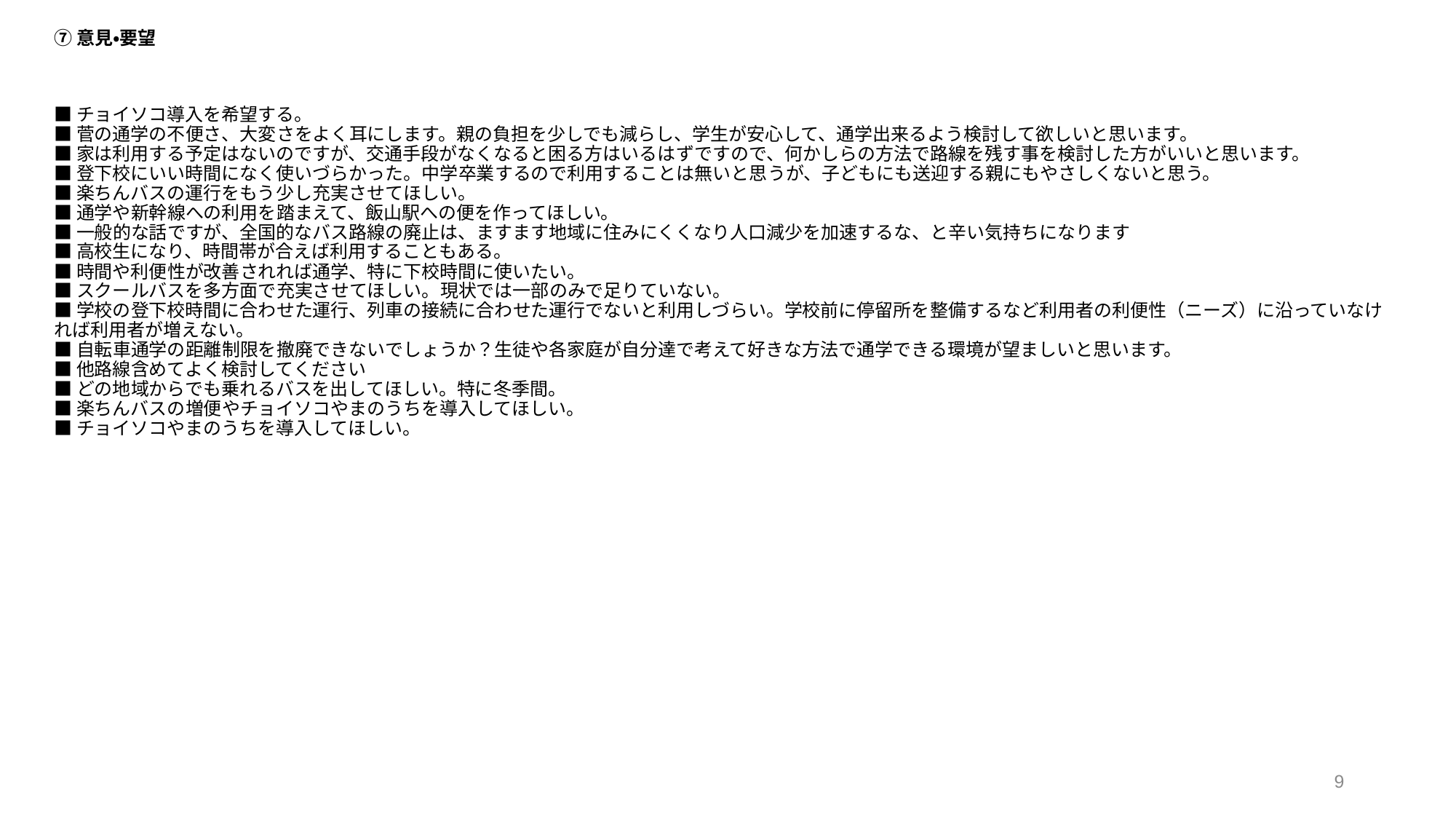

■チョイソコ導入を希望する。
■菅の通学の不便さ、大変さをよく耳にします。親の負担を少しでも減らし、学生が安心して、通学出来るよう検討して欲しいと思います。
■家は利用する予定はないのですが、交通手段がなくなると困る方はいるはずですので、何かしらの方法で路線を残す事を検討した方がいいと思います。
■登下校にいい時間になく使いづらかった。中学卒業するので利用することは無いと思うが、子どもにも送迎する親にもやさしくないと思う。
■楽ちんバスの運行をもう少し充実させてほしい。
■通学や新幹線への利用を踏まえて、飯山駅への便を作ってほしい。
■一般的な話ですが、全国的なバス路線の廃止は、ますます地域に住みにくくなり人口減少を加速するな、と辛い気持ちになります
■高校生になり、時間帯が合えば利用することもある。
■時間や利便性が改善されれば通学、特に下校時間に使いたい。
■スクールバスを多方面で充実させてほしい。現状では一部のみで足りていない。
■学校の登下校時間に合わせた運行、列車の接続に合わせた運行でないと利用しづらい。学校前に停留所を整備するなど利用者の利便性（ニーズ）に沿っていなければ利用者が増えない。
■自転車通学の距離制限を撤廃できないでしょうか？生徒や各家庭が自分達で考えて好きな方法で通学できる環境が望ましいと思います。
■他路線含めてよく検討してください
■どの地域からでも乗れるバスを出してほしい。特に冬季間。
■楽ちんバスの増便やチョイソコやまのうちを導入してほしい。
■チョイソコやまのうちを導入してほしい。

⑦意見・要望
9